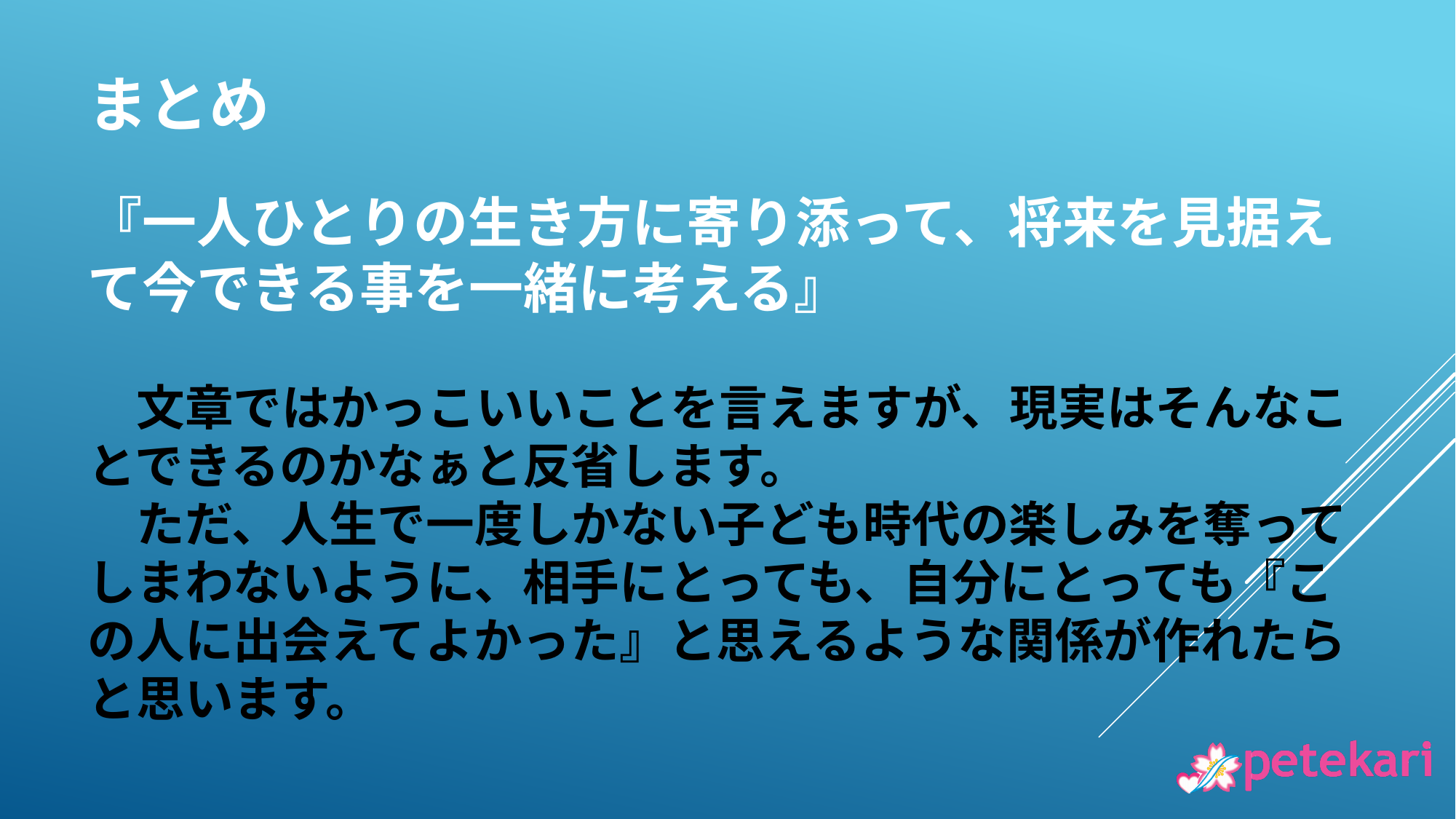

まとめ
『一人ひとりの生き方に寄り添って、将来を見据えて今できる事を一緒に考える』

　文章ではかっこいいことを言えますが、現実はそんなことできるのかなぁと反省します。
　ただ、人生で一度しかない子ども時代の楽しみを奪ってしまわないように、相手にとっても、自分にとっても『この人に出会えてよかった』と思えるような関係が作れたらと思います。